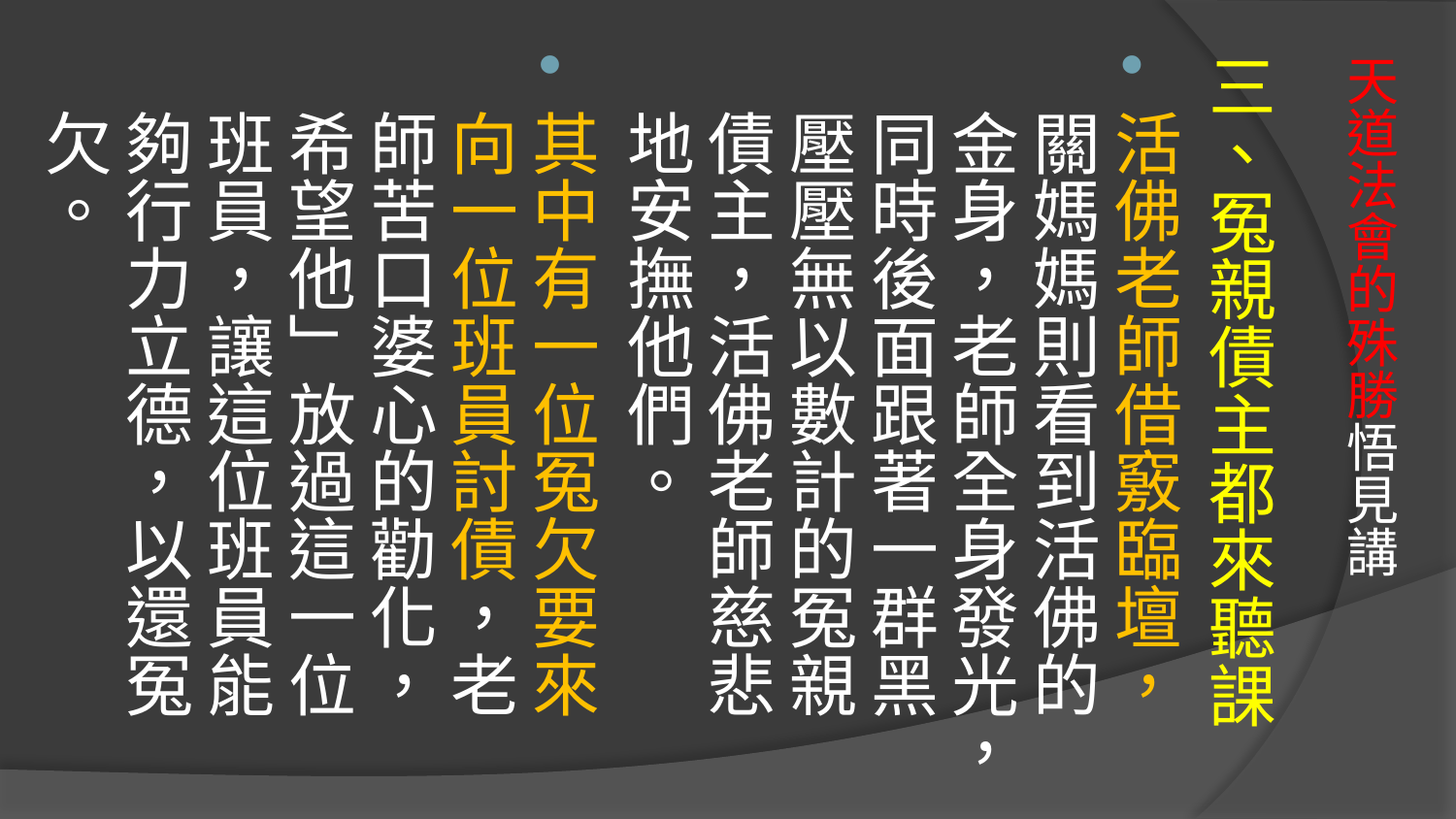

三、冤親債主都來聽課
活佛老師借竅臨壇，關媽媽則看到活佛的金身，老師全身發光，同時後面跟著一群黑壓壓無以數計的冤親債主，活佛老師慈悲地安撫他們。
其中有一位冤欠要來向一位班員討債，老師苦口婆心的勸化，希望他」放過這一位班員，讓這位班員能夠行力立德，以還冤欠。
# 天道法會的殊勝悟見講